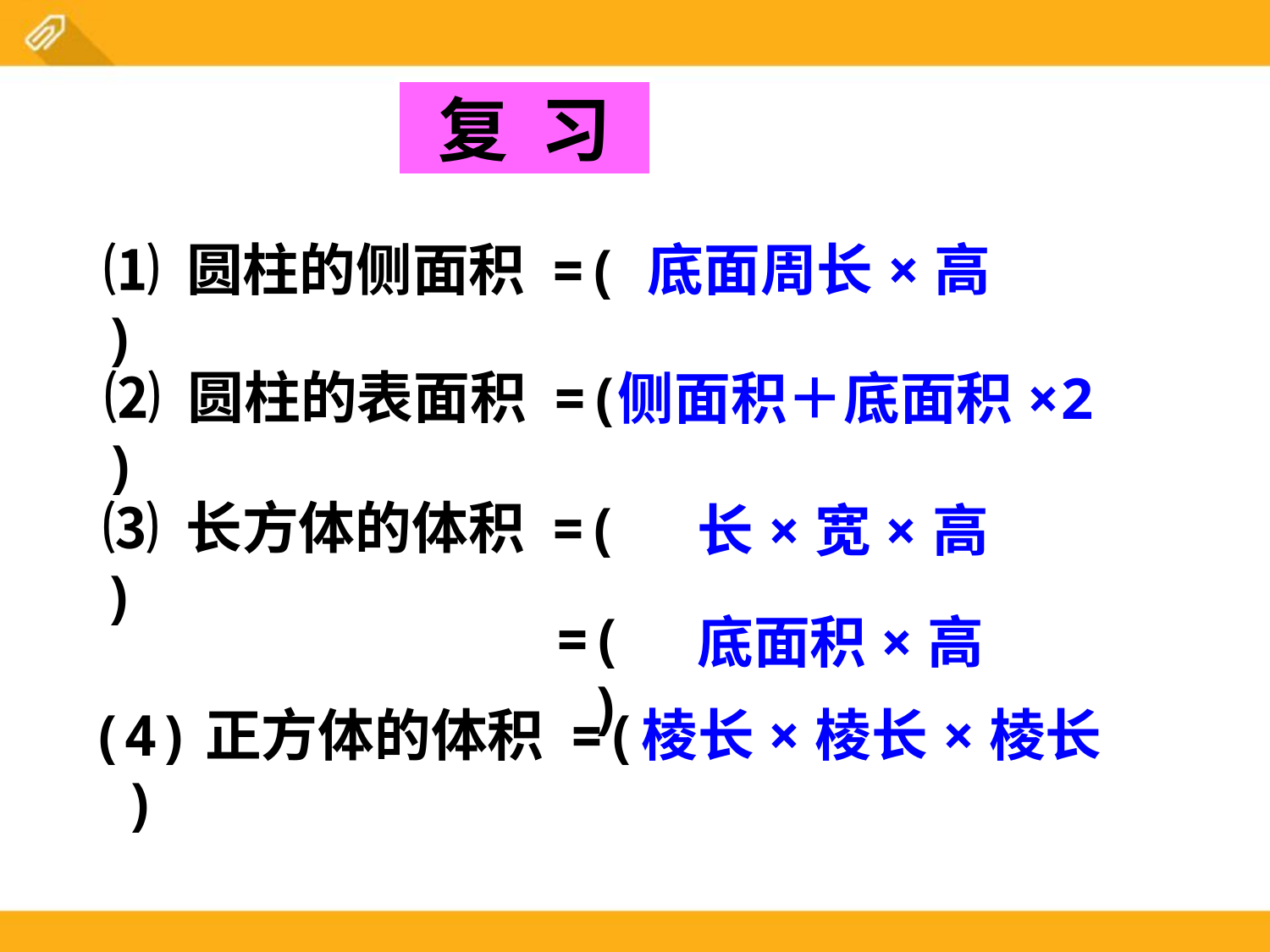

复  习
⑴ 圆柱的侧面积 =(                  )
底面周长×高
⑵ 圆柱的表面积 =(                  )
侧面积＋底面积×2
⑶ 长方体的体积 =(                  )
长×宽×高
=(                  )
底面积×高
(4)正方体的体积 =(                  )
棱长×棱长×棱长